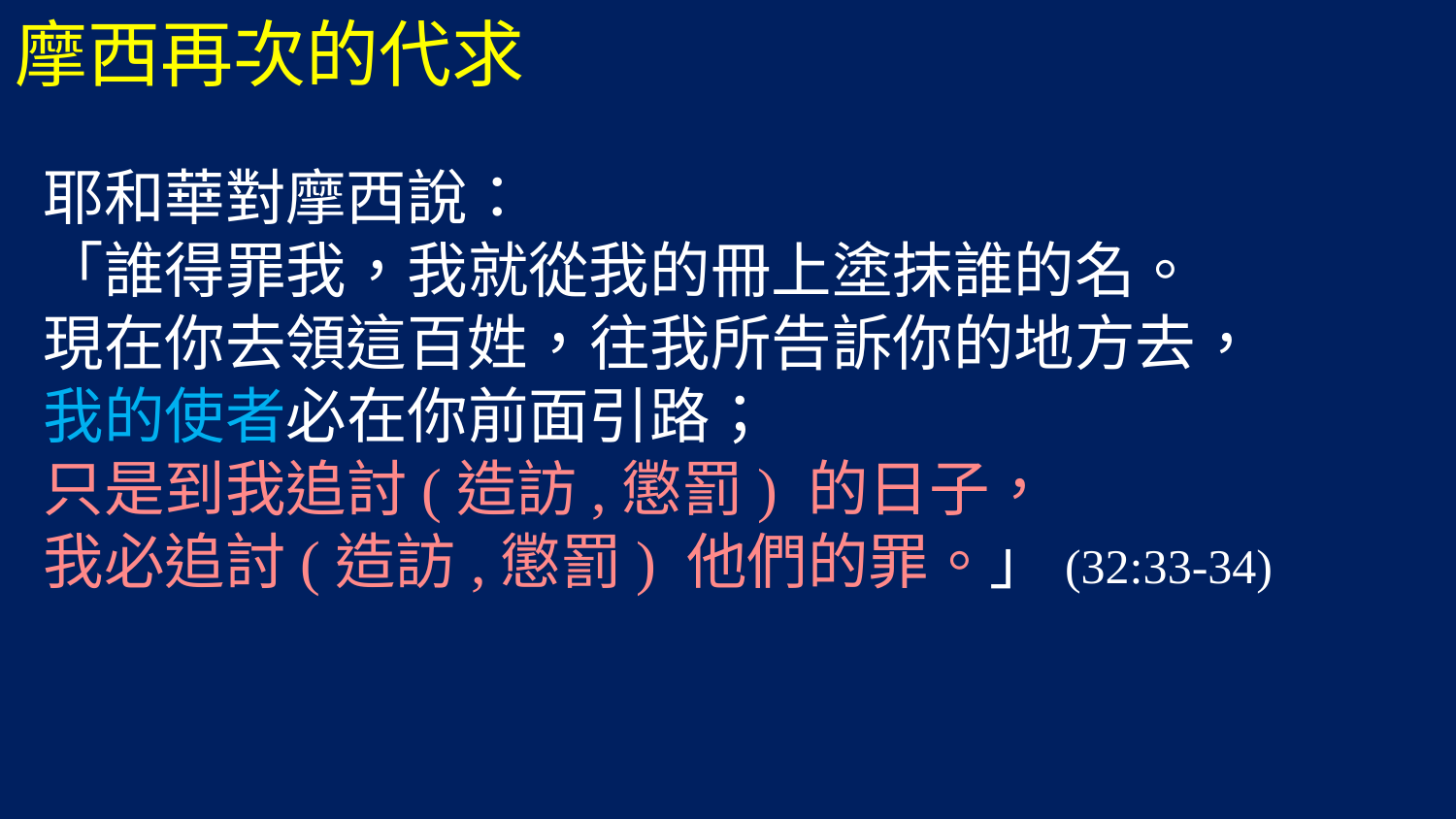

摩西再次的代求

耶和華對摩西說：
「誰得罪我，我就從我的冊上塗抹誰的名。
現在你去領這百姓，往我所告訴你的地方去，
我的使者必在你前面引路；
只是到我追討(造訪,懲罰) 的日子，
我必追討(造訪,懲罰) 他們的罪。」(32:33-34)